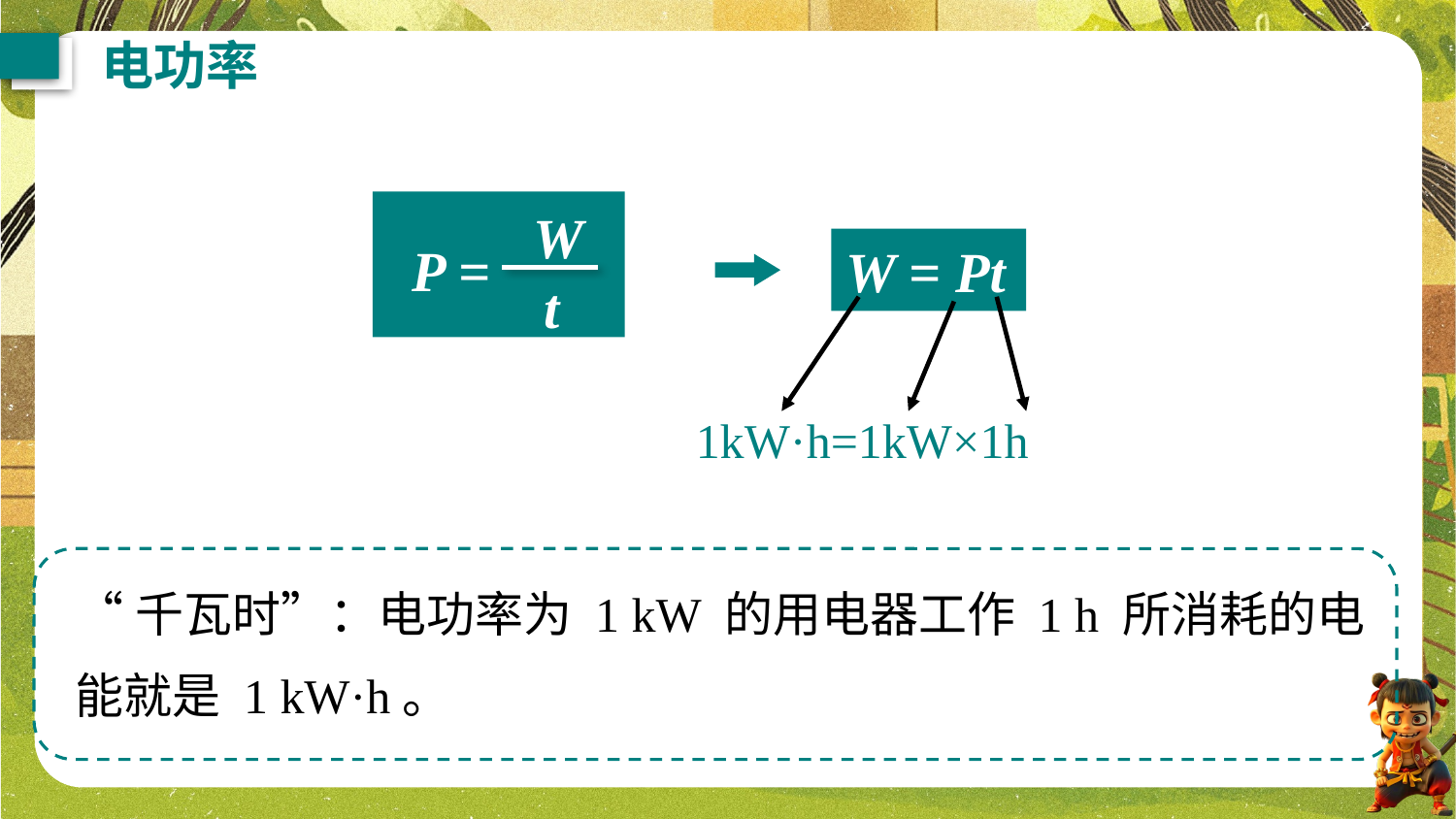

电功率

W
P =
t
W = Pt

1kW·h=1kW×1h

“千瓦时”：电功率为 1 kW 的用电器工作 1 h 所消耗的电能就是 1 kW·h。